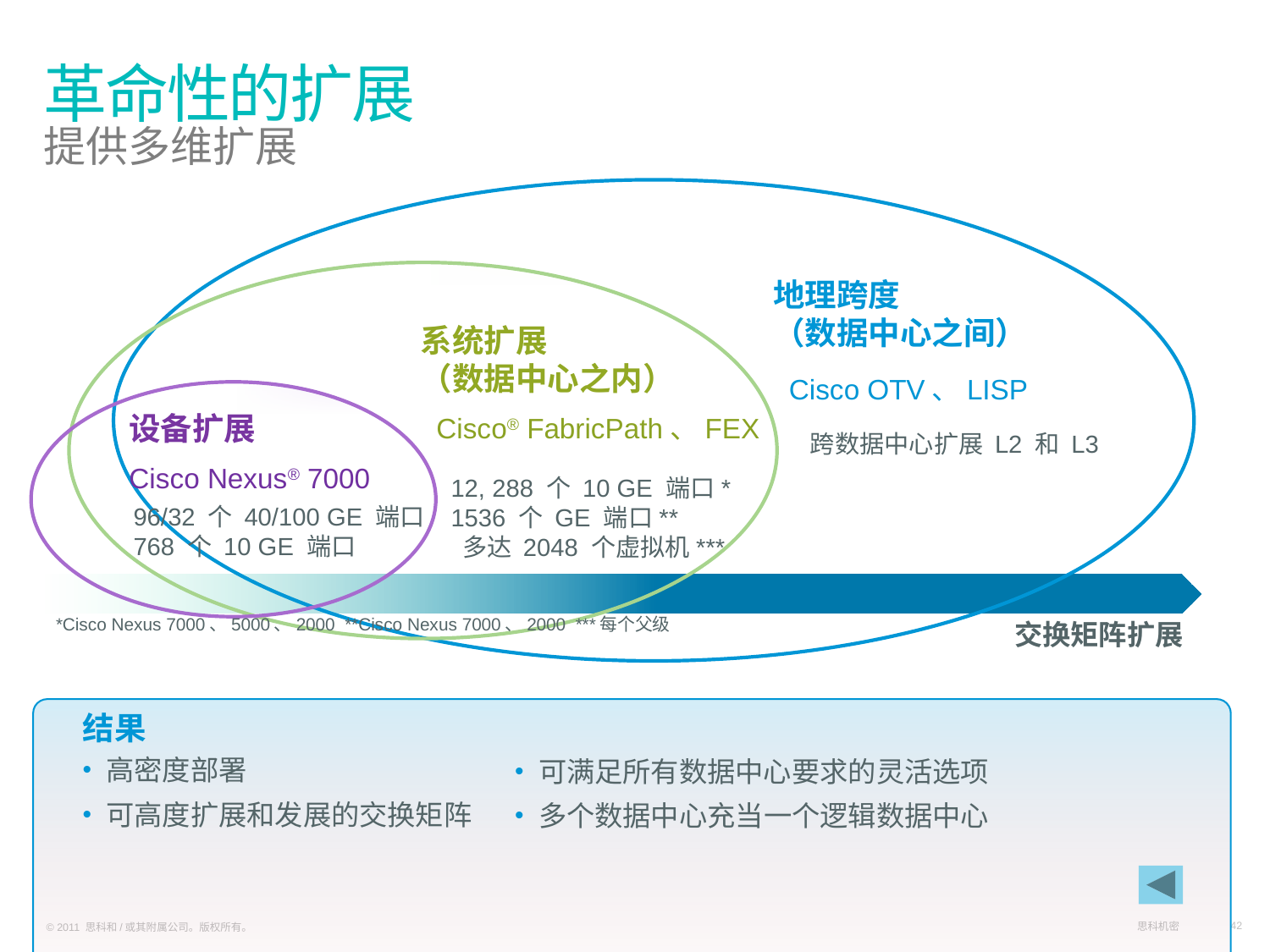

# 革命性的扩展 提供多维扩展

地理跨度
（数据中心之间）
  Cisco OTV、LISP

系统扩展
（数据中心之内）
  Cisco® FabricPath、FEX

设备扩展
Cisco Nexus® 7000
跨数据中心扩展 L2 和 L3
12, 288 个 10 GE 端口*
1536 个 GE 端口**
 多达 2048 个虚拟机***
96/32 个 40/100 GE 端口
768 个 10 GE 端口

交换矩阵扩展
*Cisco Nexus 7000、5000、2000  **Cisco Nexus 7000、2000  ***每个父级

结果
高密度部署
可高度扩展和发展的交换矩阵
可满足所有数据中心要求的灵活选项
多个数据中心充当一个逻辑数据中心